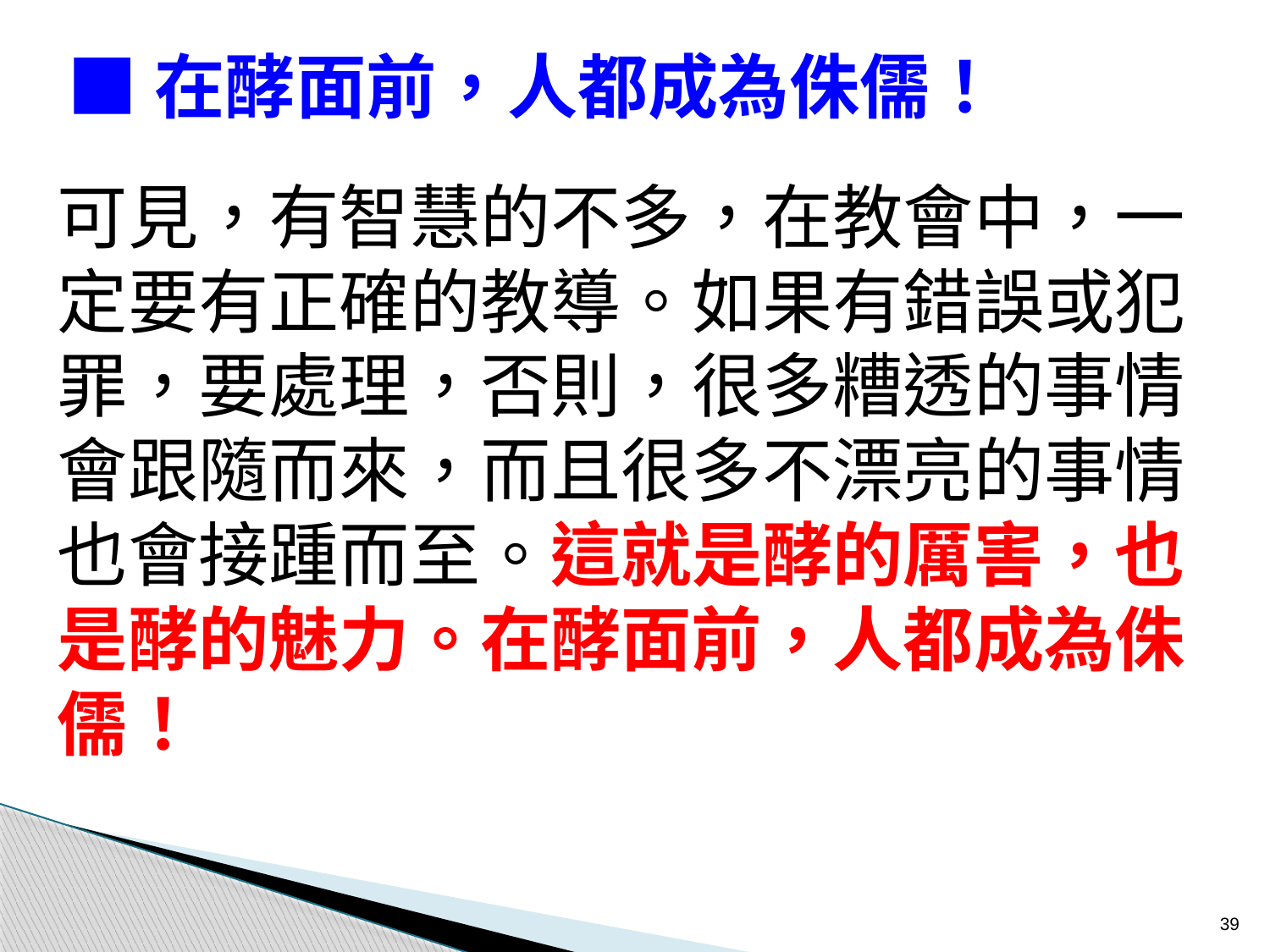

■在酵面前，人都成為侏儒！
可見，有智慧的不多，在教會中，一定要有正確的教導。如果有錯誤或犯罪，要處理，否則，很多糟透的事情會跟隨而來，而且很多不漂亮的事情也會接踵而至。這就是酵的厲害，也是酵的魅力。在酵面前，人都成為侏儒！
39